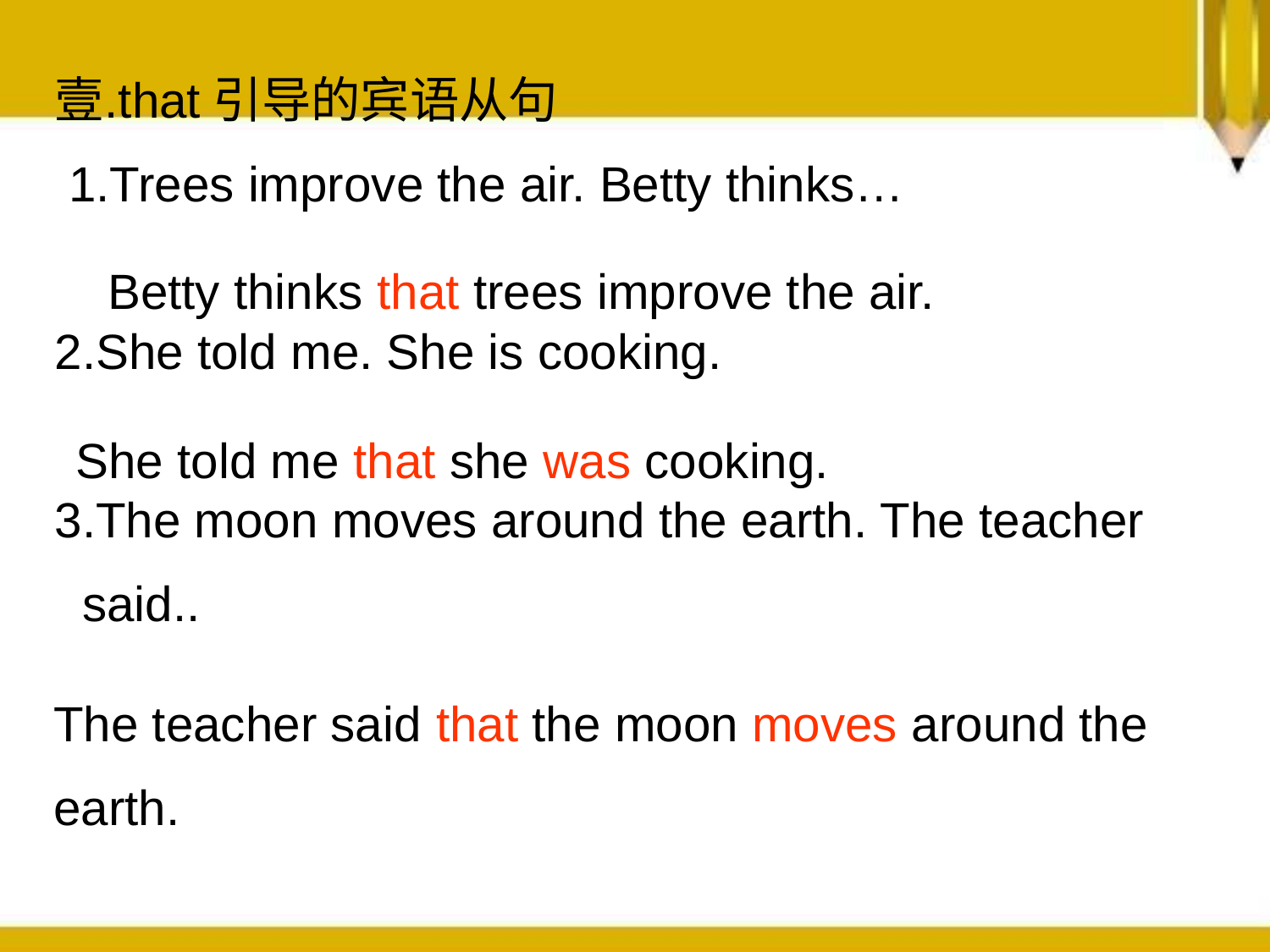

that引导的宾语从句
 1.Trees improve the air. Betty thinks…

2.She told me. She is cooking.

3.The moon moves around the earth. The teacher
  said..
Betty thinks that trees improve the air.
She told me that she was cooking.
The teacher said that the moon moves around the
earth.